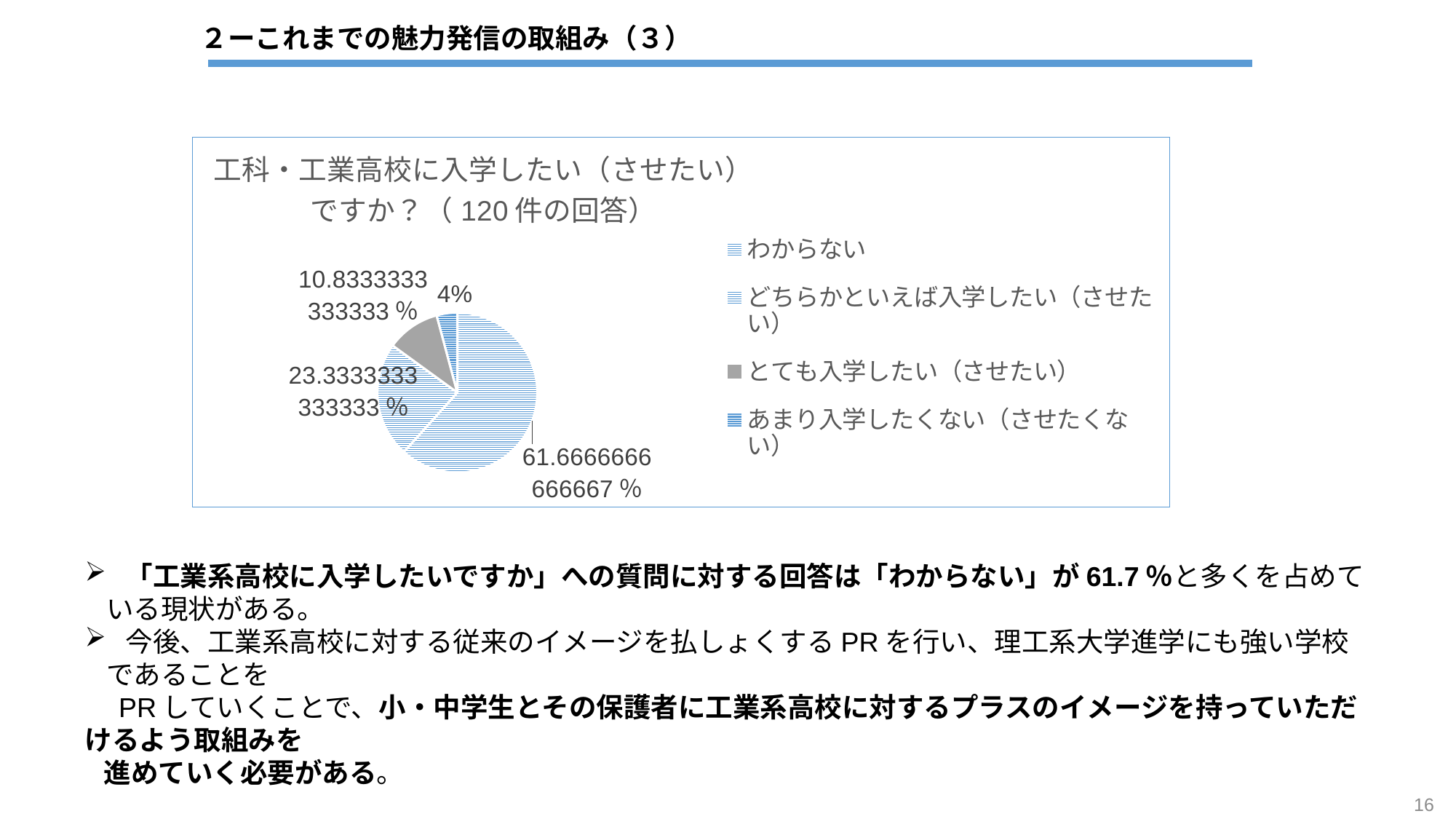

２ーこれまでの魅力発信の取組み（３）

### Chart: 工科・工業高校に入学したい（させたい）
ですか？（120件の回答）

| Category | 列1 |
|---|---|
| わからない | 61.66666666666667 |
| どちらかといえば入学したい（させたい） | 23.333333333333332 |
| とても入学したい（させたい） | 10.833333333333334 |
| あまり入学したくない（させたくない） | 4.166666666666666 |
  「工業系高校に入学したいですか」への質問に対する回答は「わからない」が61.7％と多くを占めている現状がある。
  今後、工業系高校に対する従来のイメージを払しょくするPRを行い、理工系大学進学にも強い学校であることを
　PRしていくことで、小・中学生とその保護者に工業系高校に対するプラスのイメージを持っていただけるよう取組みを
  進めていく必要がある。
16